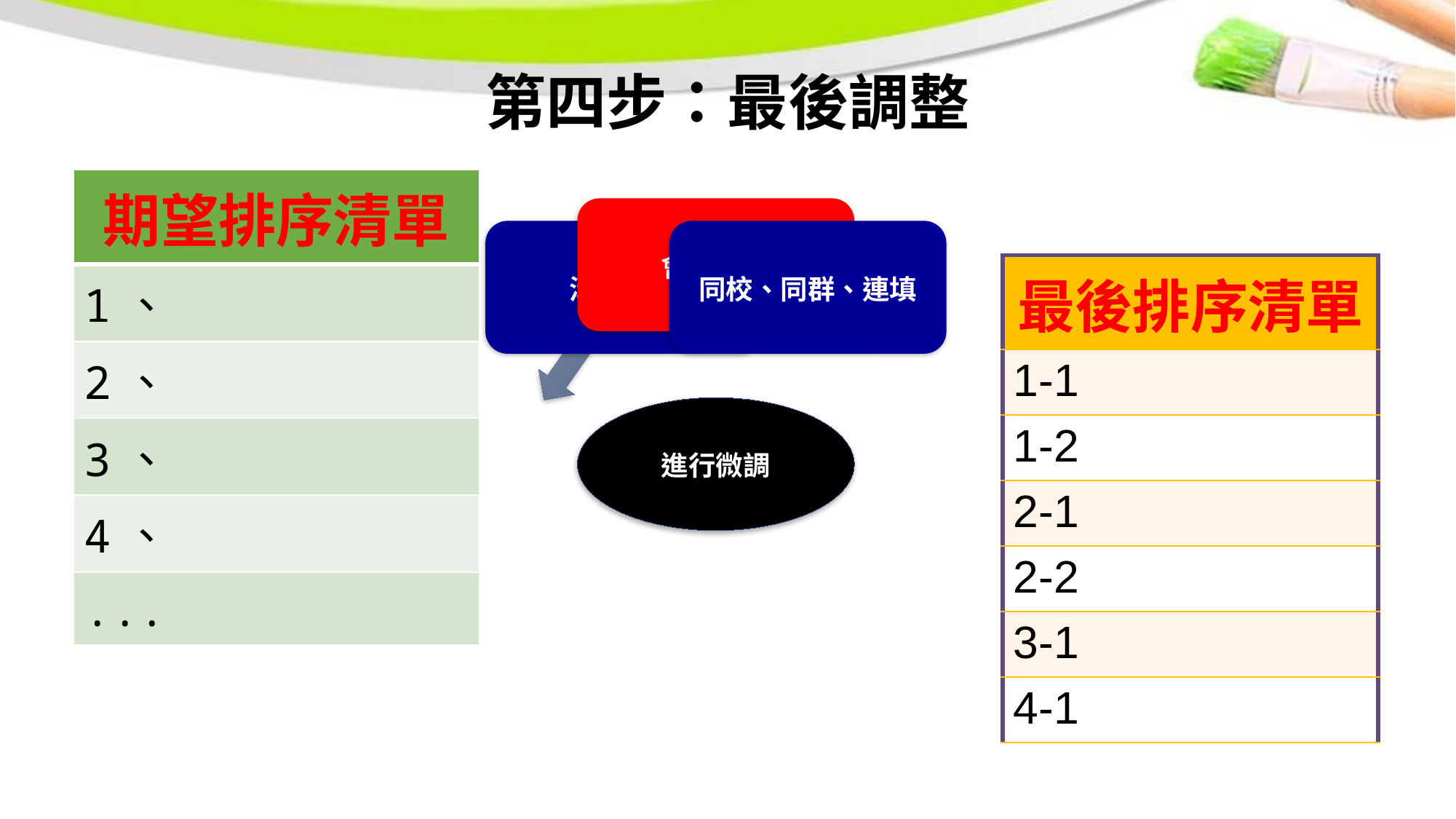

第四步：最後調整
| 期望排序清單 |
| --- |
| 1、 |
| 2、 |
| 3、 |
| 4、 |
| ... |
進行微調
溝通討論
會考成績
同校、同群、連填
| 最後排序清單 |
| --- |
| 1-1 |
| 1-2 |
| 2-1 |
| 2-2 |
| 3-1 |
| 4-1 |